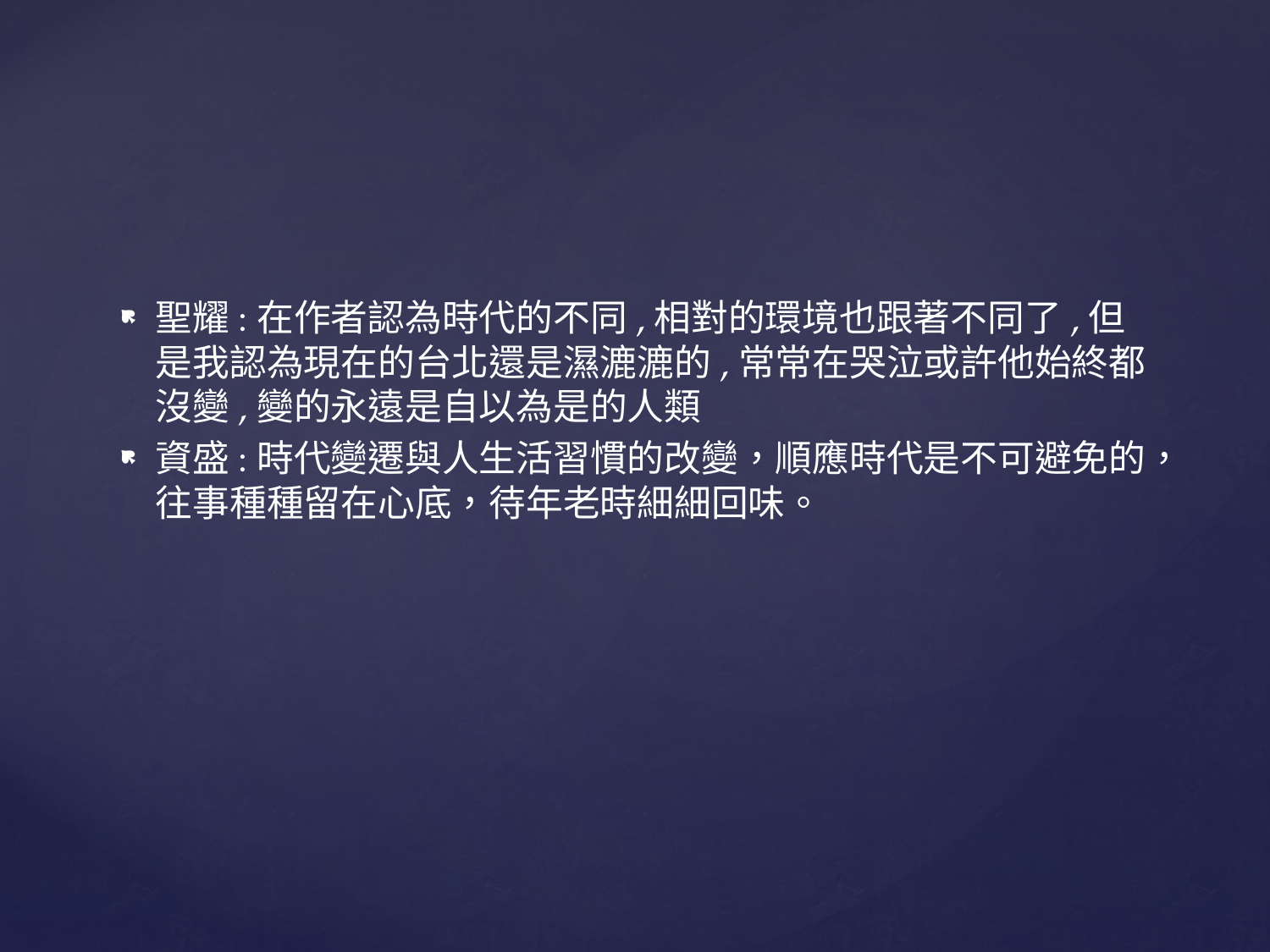

聖耀:在作者認為時代的不同,相對的環境也跟著不同了,但是我認為現在的台北還是濕漉漉的,常常在哭泣或許他始終都沒變,變的永遠是自以為是的人類
資盛:時代變遷與人生活習慣的改變，順應時代是不可避免的，往事種種留在心底，待年老時細細回味。